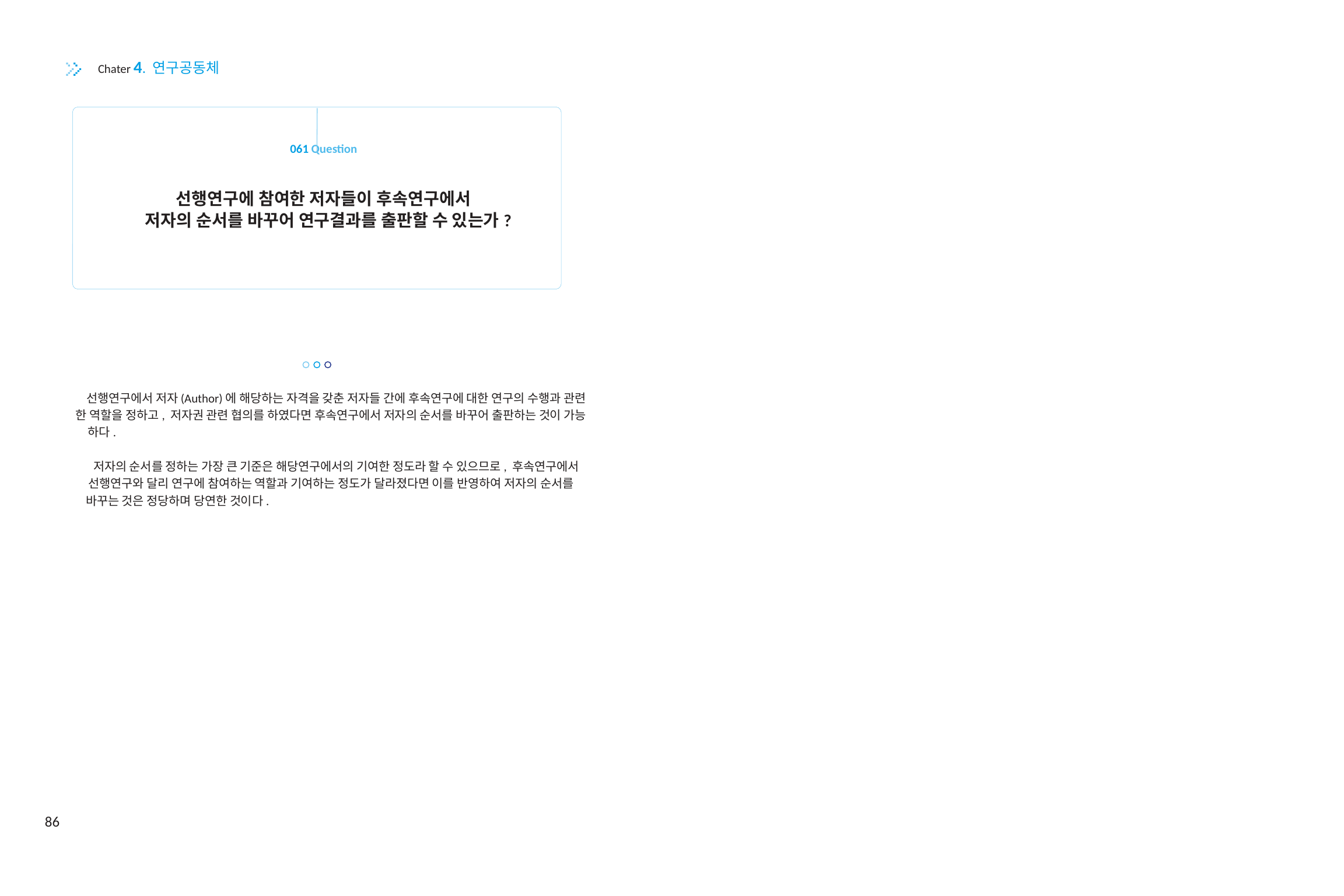

Chater 4. 연구공동체

061 Question

선행연구에 참여한 저자들이 후속연구에서
저자의 순서를 바꾸어 연구결과를 출판할 수 있는가?

선행연구에서 저자(Author)에 해당하는 자격을 갖춘 저자들 간에 후속연구에 대한 연구의 수행과 관련
한 역할을 정하고, 저자권 관련 협의를 하였다면 후속연구에서 저자의 순서를 바꾸어 출판하는 것이 가능
하다.
저자의 순서를 정하는 가장 큰 기준은 해당연구에서의 기여한 정도라 할 수 있으므로, 후속연구에서
선행연구와 달리 연구에 참여하는 역할과 기여하는 정도가 달라졌다면 이를 반영하여 저자의 순서를
바꾸는 것은 정당하며 당연한 것이다.
86